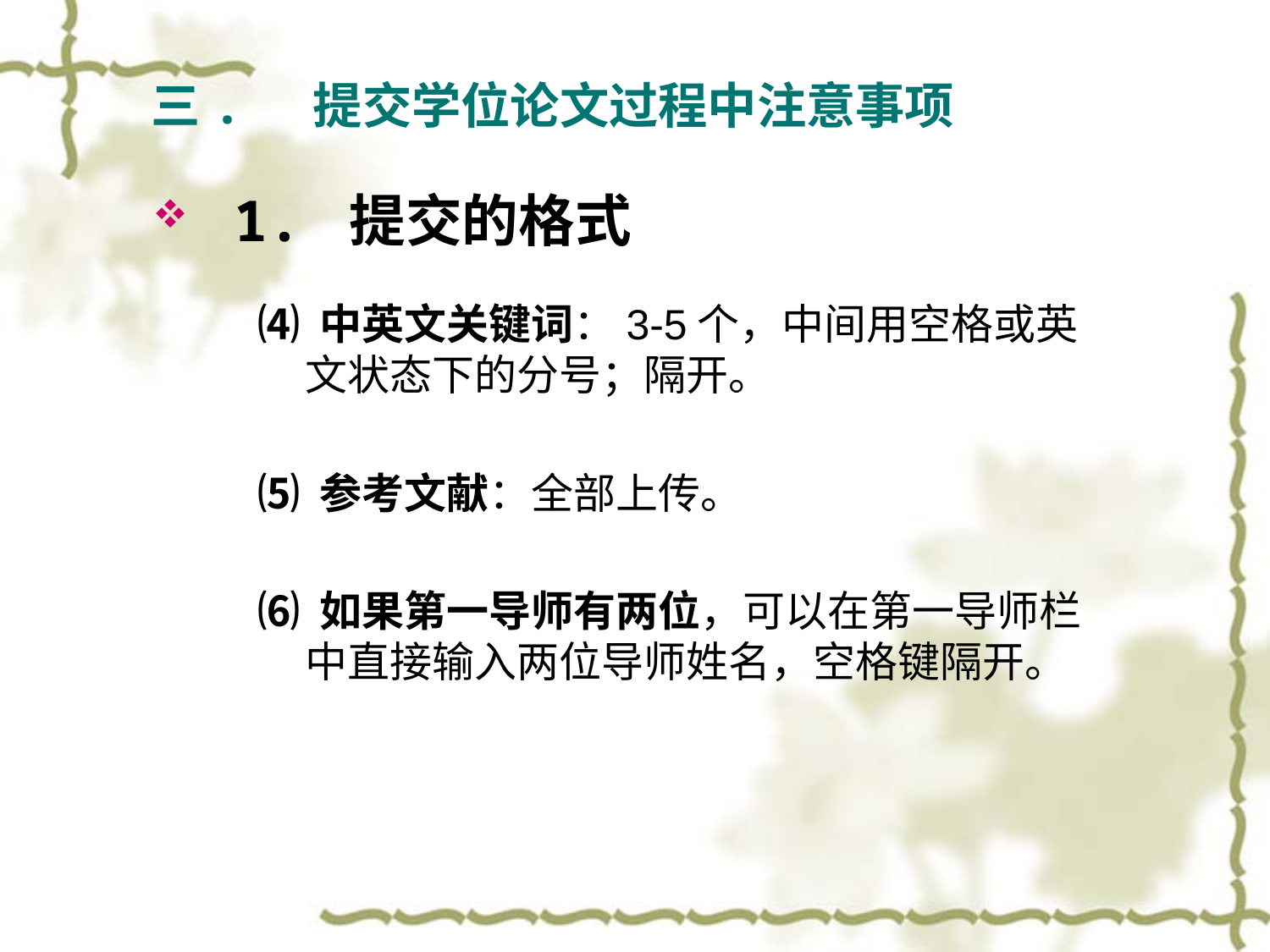

三.  提交学位论文过程中注意事项
 1. 提交的格式
⑷ 中英文关键词：3-5个，中间用空格或英文状态下的分号；隔开。

⑸ 参考文献：全部上传。

⑹ 如果第一导师有两位，可以在第一导师栏中直接输入两位导师姓名，空格键隔开。